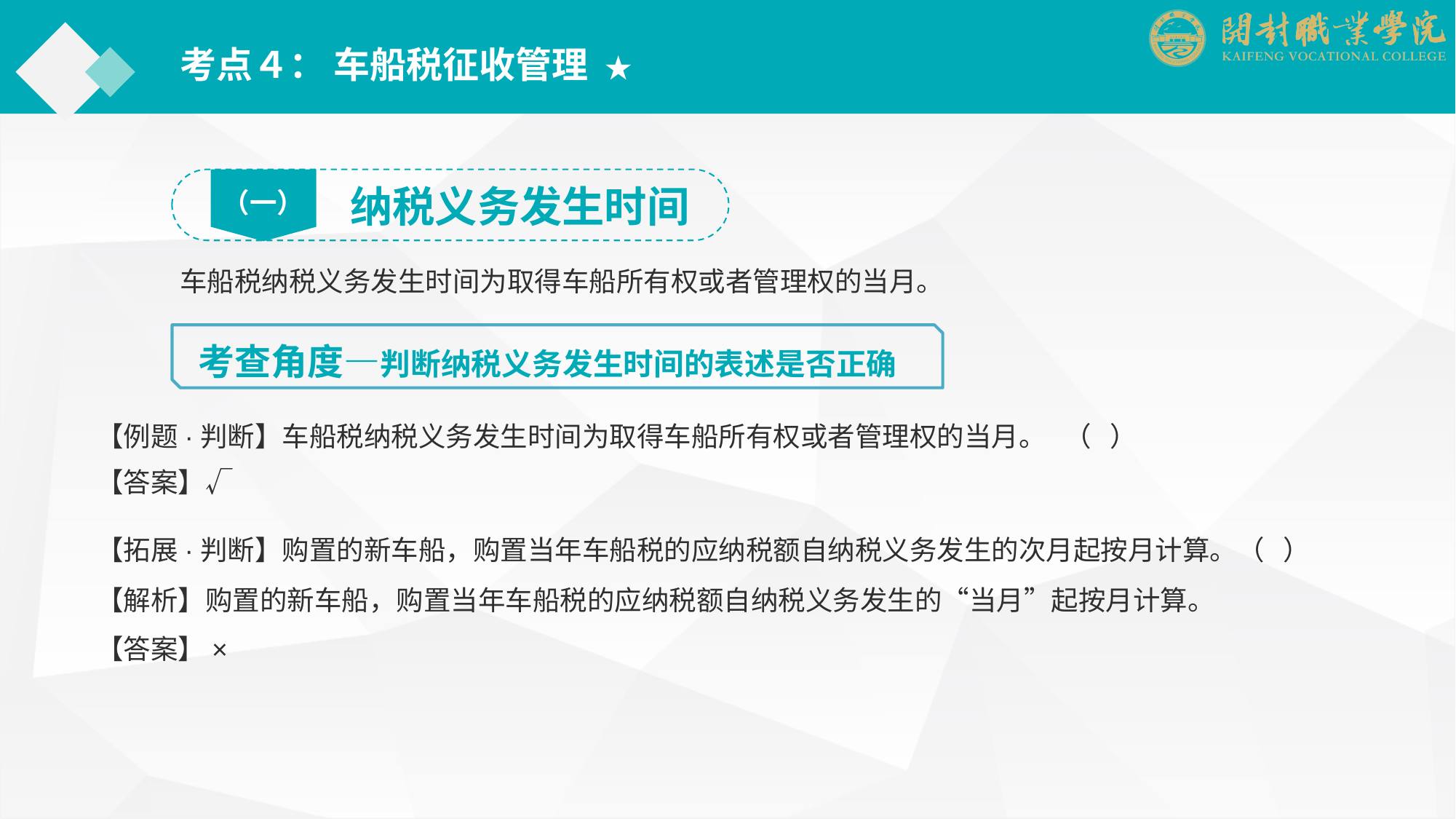

考点４： 车船税征收管理  ★

（一）
纳税义务发生时间
车船税纳税义务发生时间为取得车船所有权或者管理权的当月。

考查角度—判断纳税义务发生时间的表述是否正确
【例题·判断】车船税纳税义务发生时间为取得车船所有权或者管理权的当月。   （   ）
【答案】√
【拓展·判断】购置的新车船，购置当年车船税的应纳税额自纳税义务发生的次月起按月计算。（   ）
【解析】购置的新车船，购置当年车船税的应纳税额自纳税义务发生的“当月”起按月计算。
【答案】×